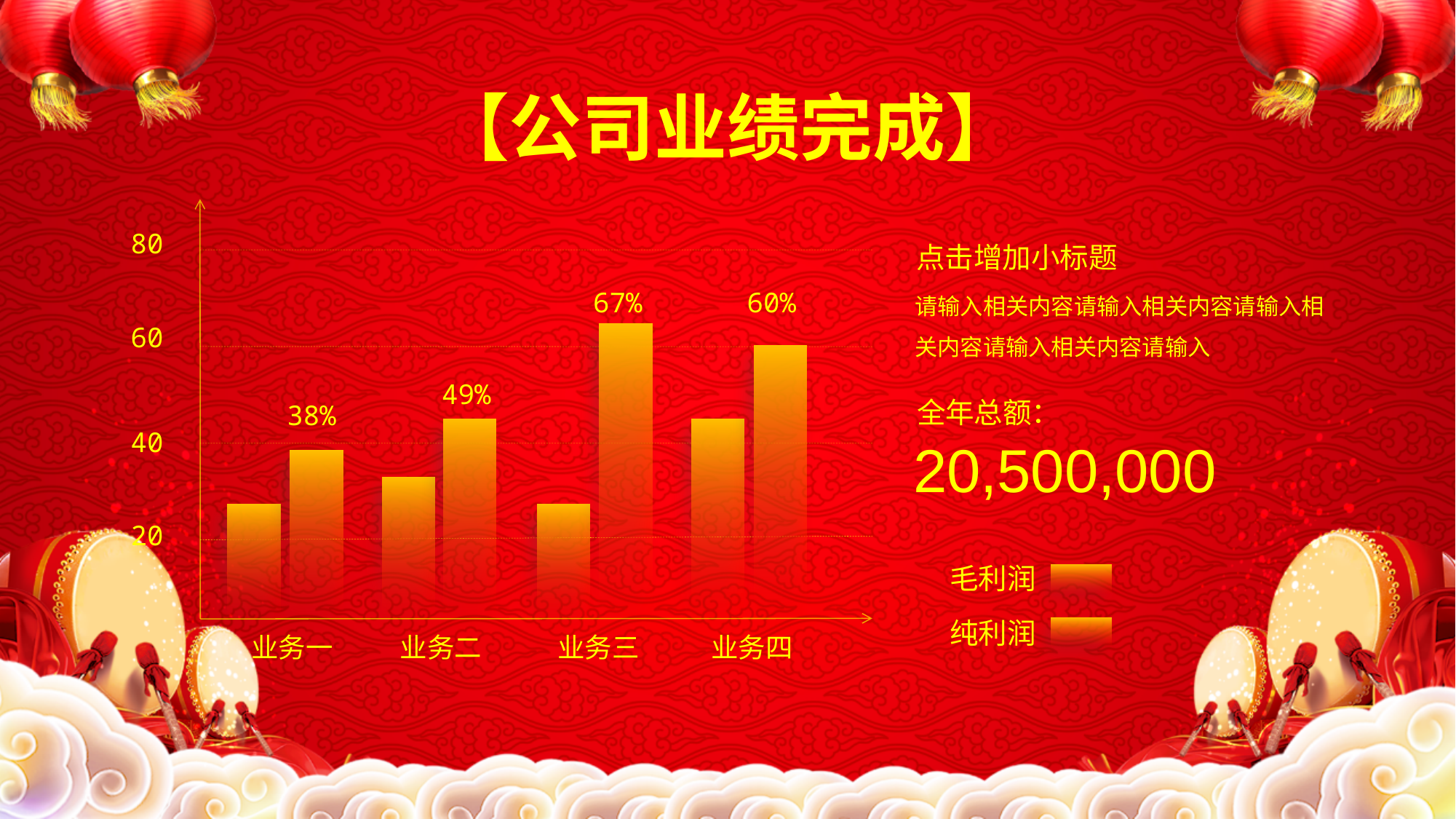

【公司业绩完成】

80
点击增加小标题
请输入相关内容请输入相关内容请输入相关内容请输入相关内容请输入

67%
60%
60

49%
38%
全年总额：

40
20,500,000

20

毛利润

纯利润

业务一
业务二
业务三
业务四